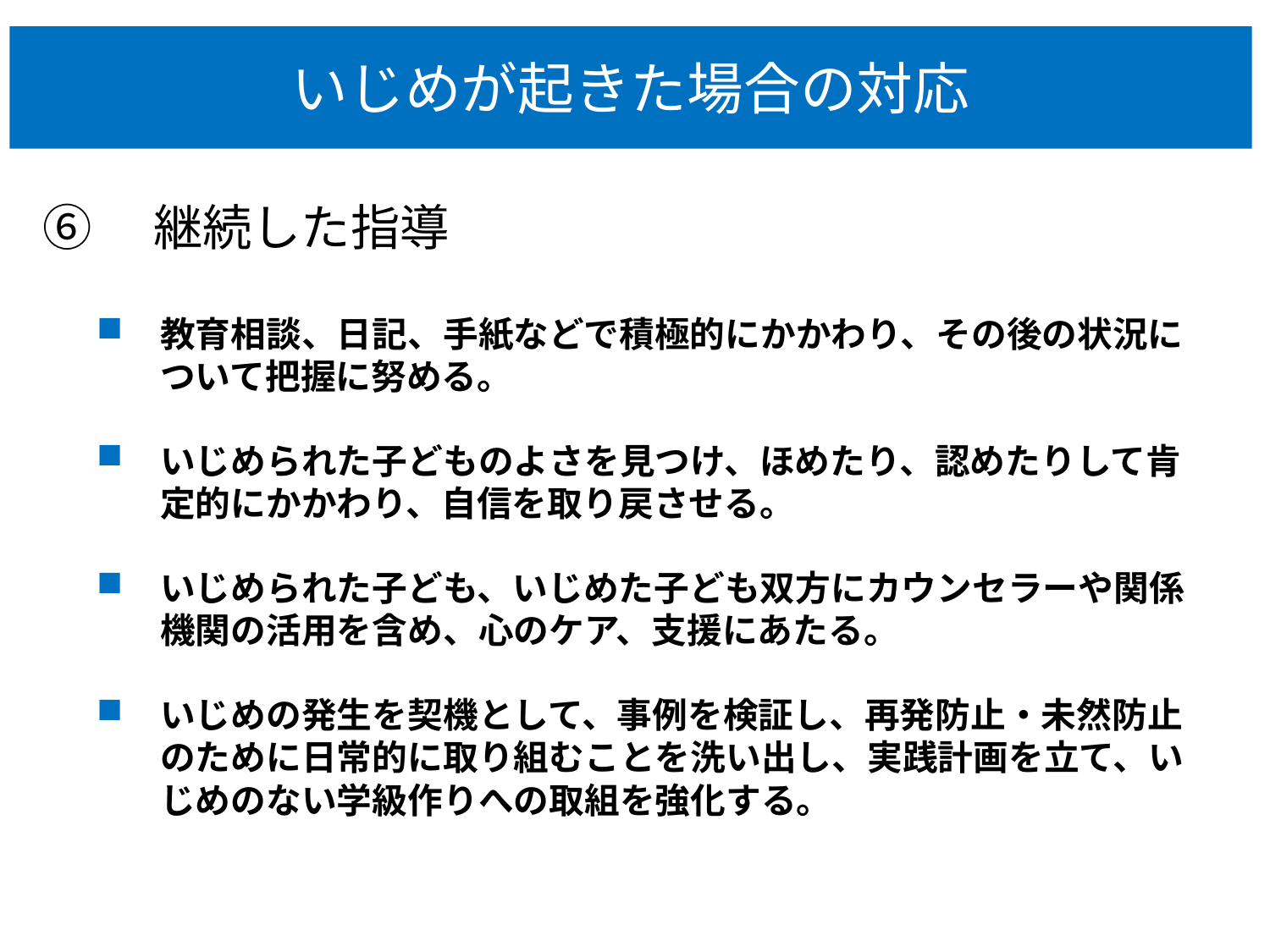

# いじめが起きた場合の対応
⑥　継続した指導

教育相談、日記、手紙などで積極的にかかわり、その後の状況について把握に努める。

いじめられた子どものよさを見つけ、ほめたり、認めたりして肯定的にかかわり、自信を取り戻させる。

いじめられた子ども、いじめた子ども双方にカウンセラーや関係機関の活用を含め、心のケア、支援にあたる。

いじめの発生を契機として、事例を検証し、再発防止・未然防止のために日常的に取り組むことを洗い出し、実践計画を立て、いじめのない学級作りへの取組を強化する。